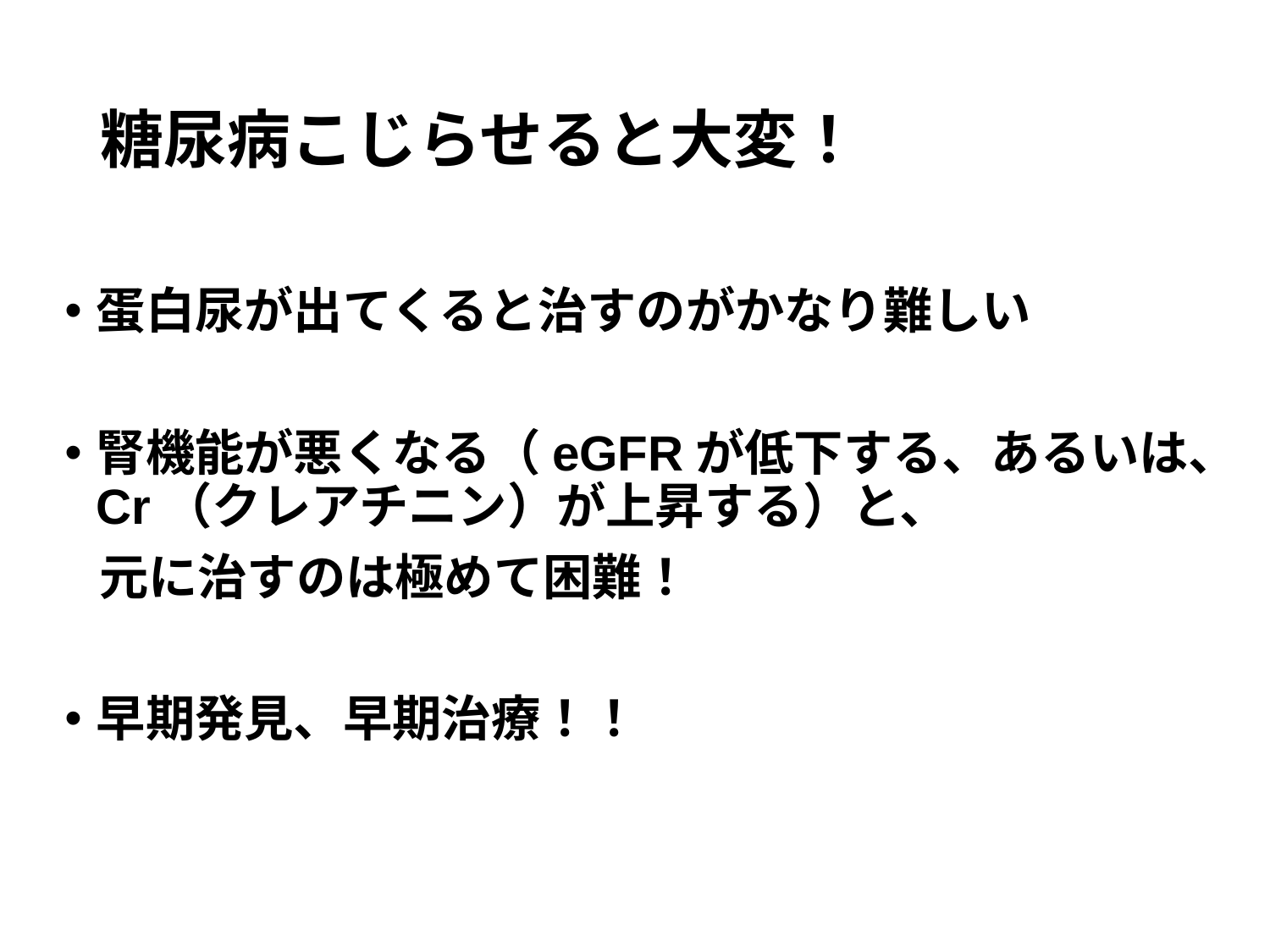

# 糖尿病こじらせると大変！
蛋白尿が出てくると治すのがかなり難しい

腎機能が悪くなる（eGFRが低下する、あるいは、Cr（クレアチニン）が上昇する）と、
  元に治すのは極めて困難！

早期発見、早期治療！！